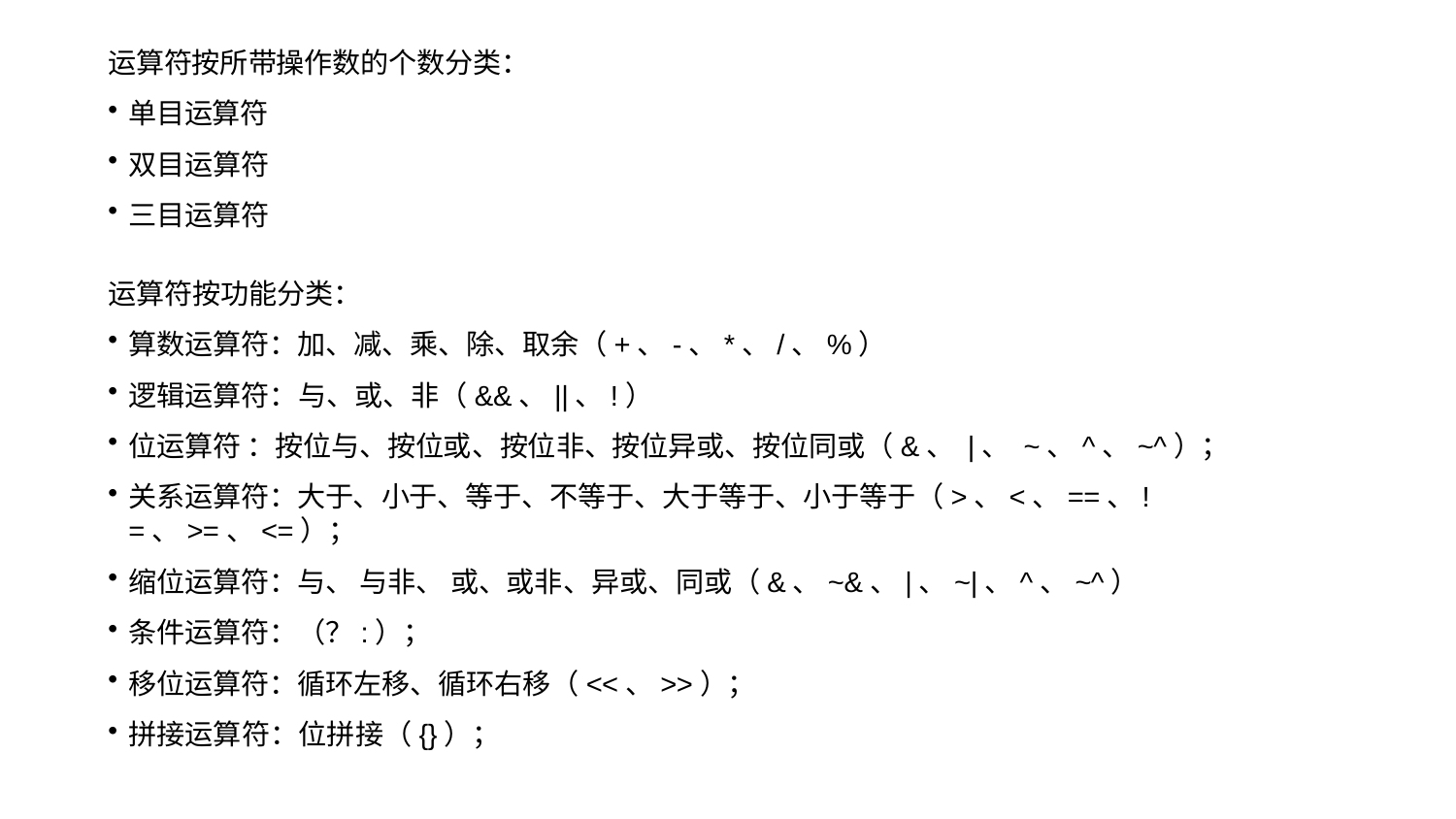

运算符按所带操作数的个数分类：
单目运算符
双目运算符
三目运算符
运算符按功能分类：
算数运算符：加、减、乘、除、取余（+、-、*、/、%）
逻辑运算符：与、或、非（&&、||、!）
位运算符 ：按位与、按位或、按位非、按位异或、按位同或（&、 |、 ~、^、~^）；
关系运算符：大于、小于、等于、不等于、大于等于、小于等于（>、<、==、!=、>=、<=）；
缩位运算符：与、 与非、 或、或非、异或、同或（&、~&、|、~|、^、~^）
条件运算符：（？:）；
移位运算符：循环左移、循环右移（<<、>>）；
拼接运算符：位拼接（{}）；
10